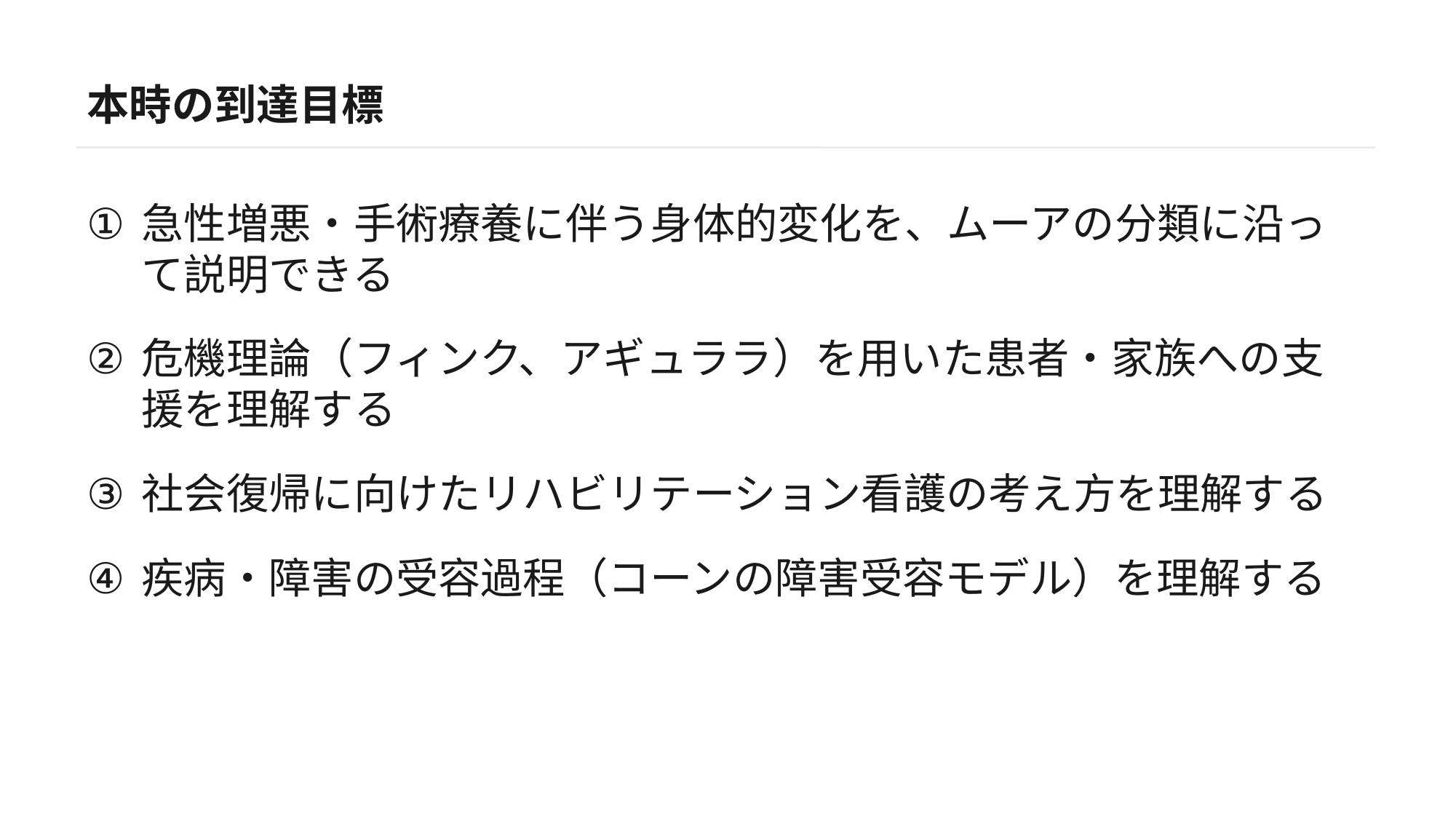

本時の到達目標

急性増悪・手術療養に伴う身体的変化を、ムーアの分類に沿って説明できる
危機理論（フィンク、アギュララ）を用いた患者・家族への支援を理解する
社会復帰に向けたリハビリテーション看護の考え方を理解する
疾病・障害の受容過程（コーンの障害受容モデル）を理解する